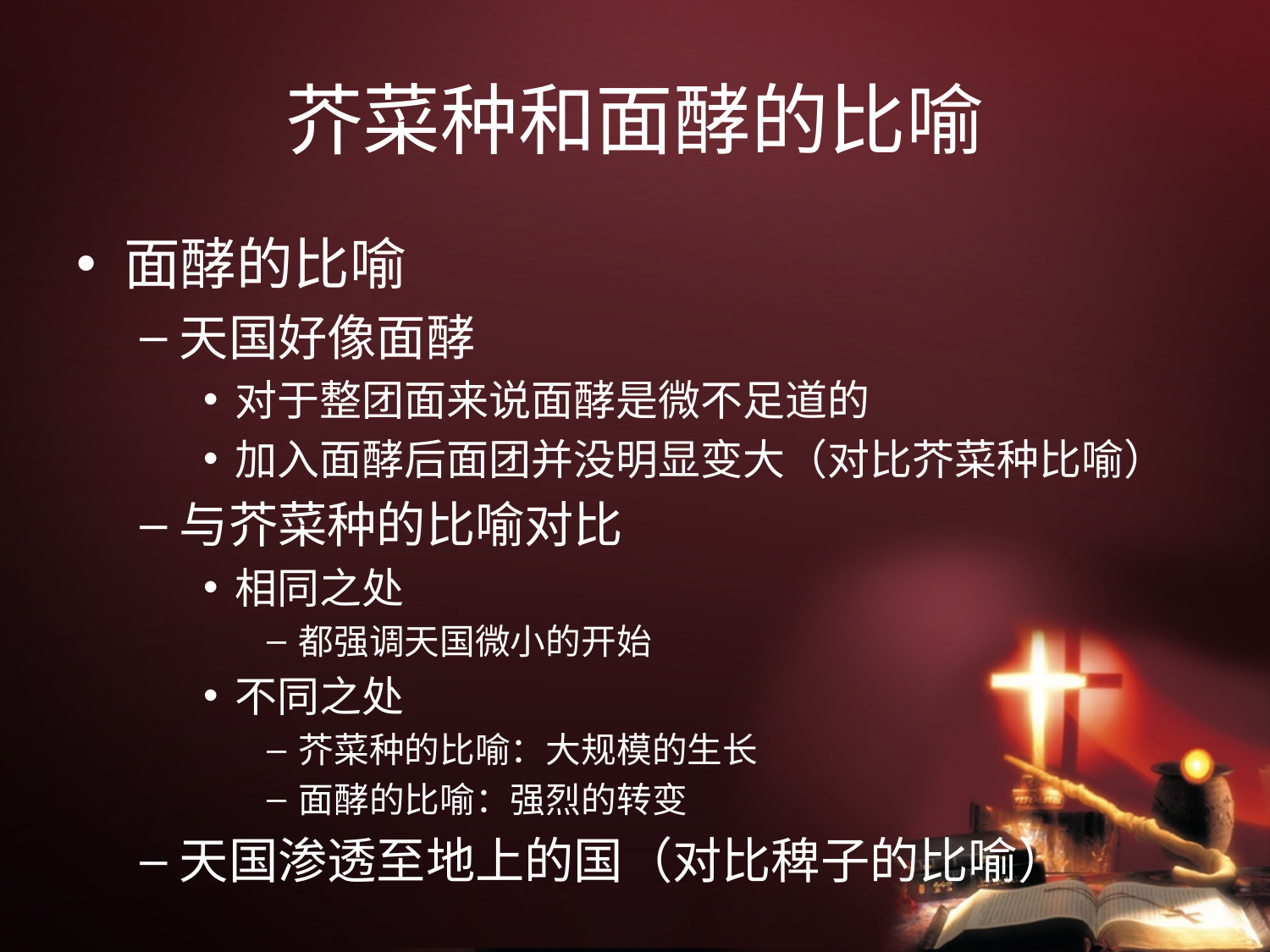

# 芥菜种和面酵的比喻
面酵的比喻
天国好像面酵
对于整团面来说面酵是微不足道的
加入面酵后面团并没明显变大（对比芥菜种比喻）
与芥菜种的比喻对比
相同之处
都强调天国微小的开始
不同之处
芥菜种的比喻：大规模的生长
面酵的比喻：强烈的转变
天国渗透至地上的国（对比稗子的比喻）